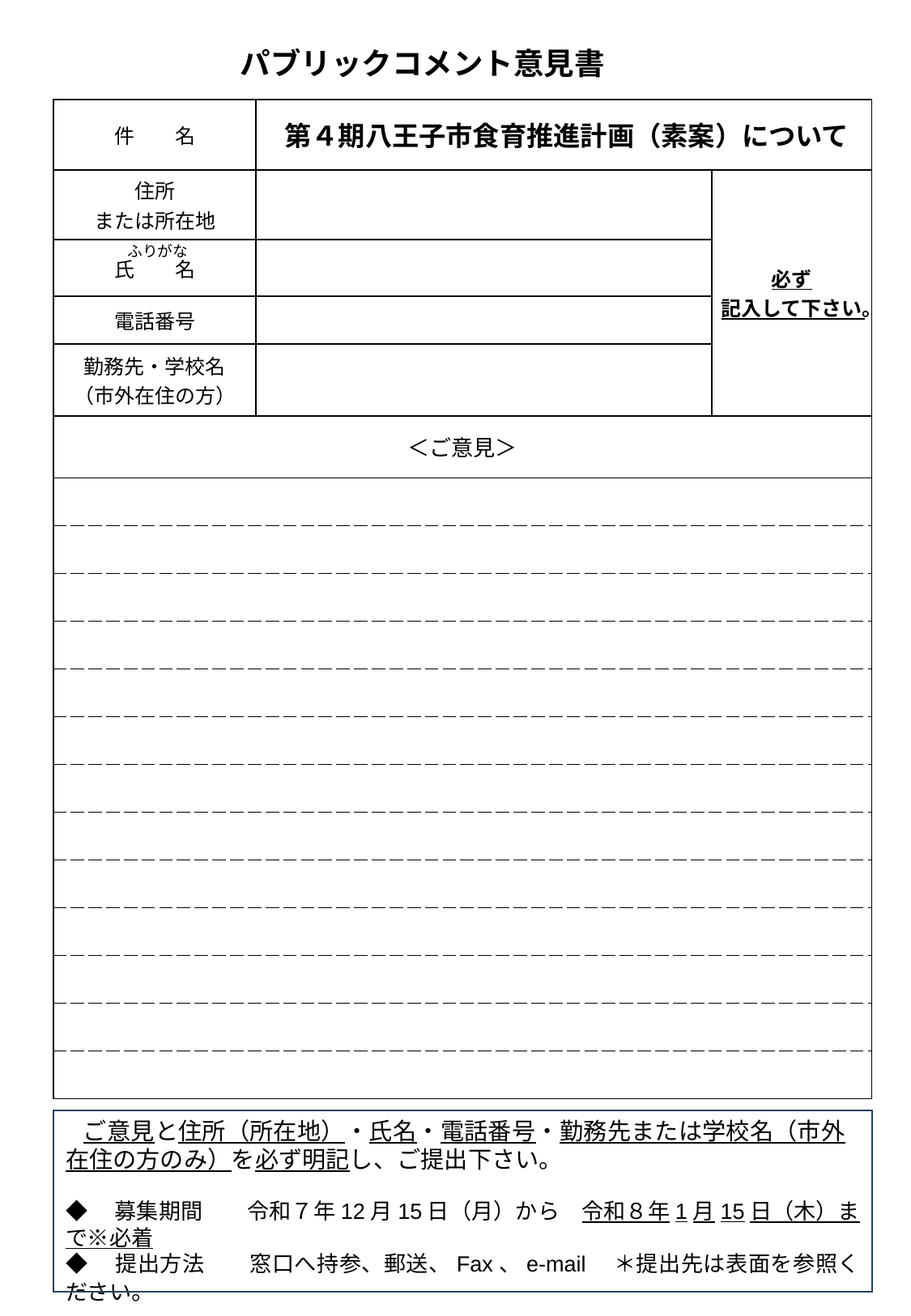

パブリックコメント意見書
| 件　　名 | 第４期八王子市食育推進計画（素案）について |  |
| --- | --- | --- |
| 住所 または所在地 |  | 必ず 記入して下さい。 |
| 氏　　名 |  |  |
| 電話番号 |  |  |
| 勤務先・学校名 （市外在住の方） |  |  |
| ＜ご意見＞ |  |  |
|  |  |  |
|  |  |  |
|  |  |  |
|  |  |  |
|  |  |  |
|  |  |  |
|  |  |  |
|  |  |  |
|  |  |  |
|  |  |  |
|  |  |  |
|  |  |  |
|  |  |  |
ふりがな

ご意見と住所（所在地）・氏名・電話番号・勤務先または学校名（市外在住の方のみ）を必ず明記し、ご提出下さい。
◆　募集期間　　令和７年12月15日（月）から　令和８年1月15日（木）まで※必着
◆　提出方法　　窓口へ持参、郵送、Fax、e-mail　＊提出先は表面を参照ください。